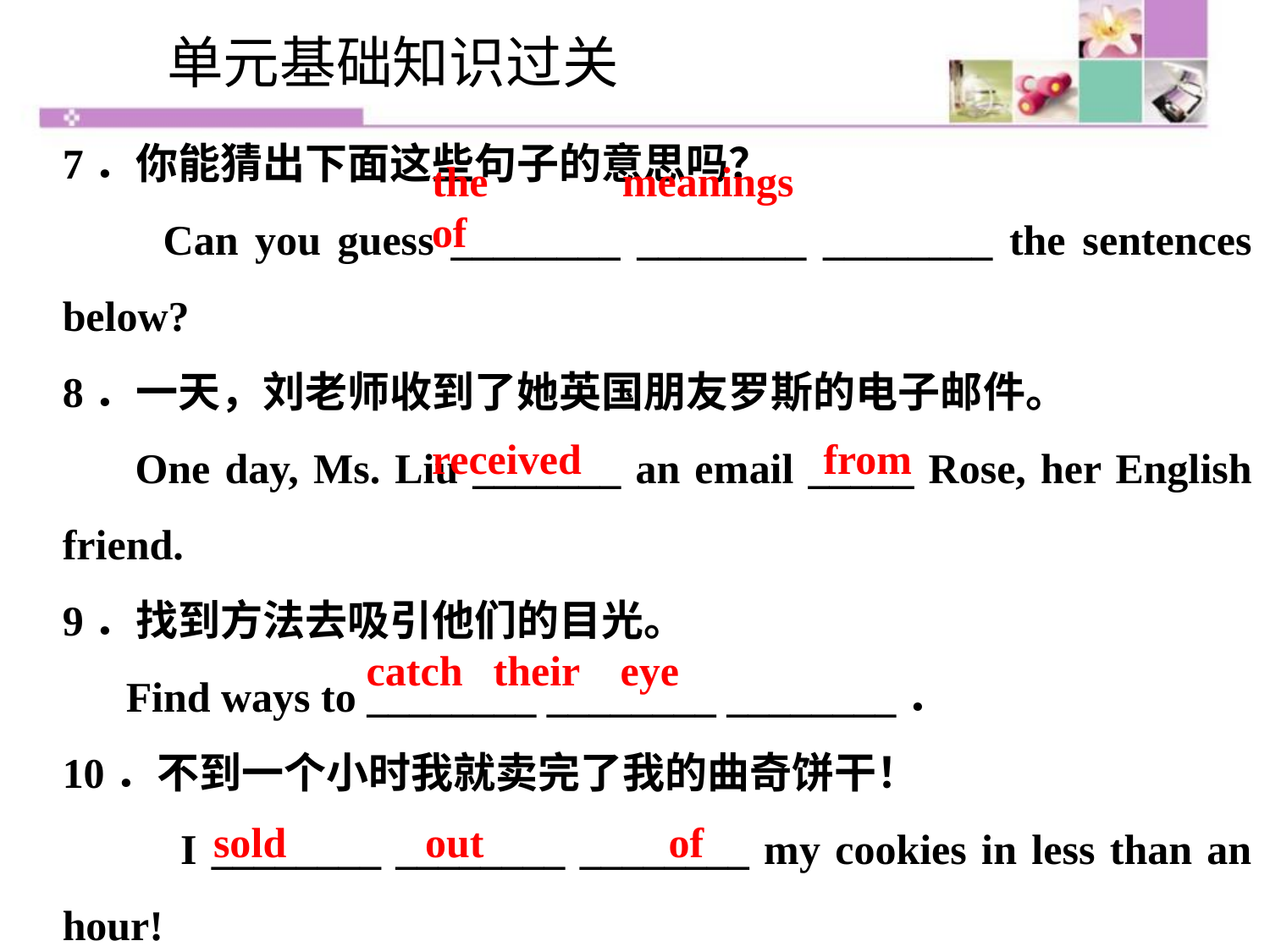

单元基础知识过关
7．你能猜出下面这些句子的意思吗？
      Can you guess ________ ________ ________ the sentences below?
8．一天，刘老师收到了她英国朋友罗斯的电子邮件。
     One day, Ms. Liu _______ an e­mail _____ Rose, her English friend.
9．找到方法去吸引他们的目光。
      Find ways to ________ ________ ________．
10．不到一个小时我就卖完了我的曲奇饼干！
        I ________ ________ ________ my cookies in less than an hour!
the 	      meanings 		of
received 	             from
catch 	their 	eye
sold 	        out 	       of